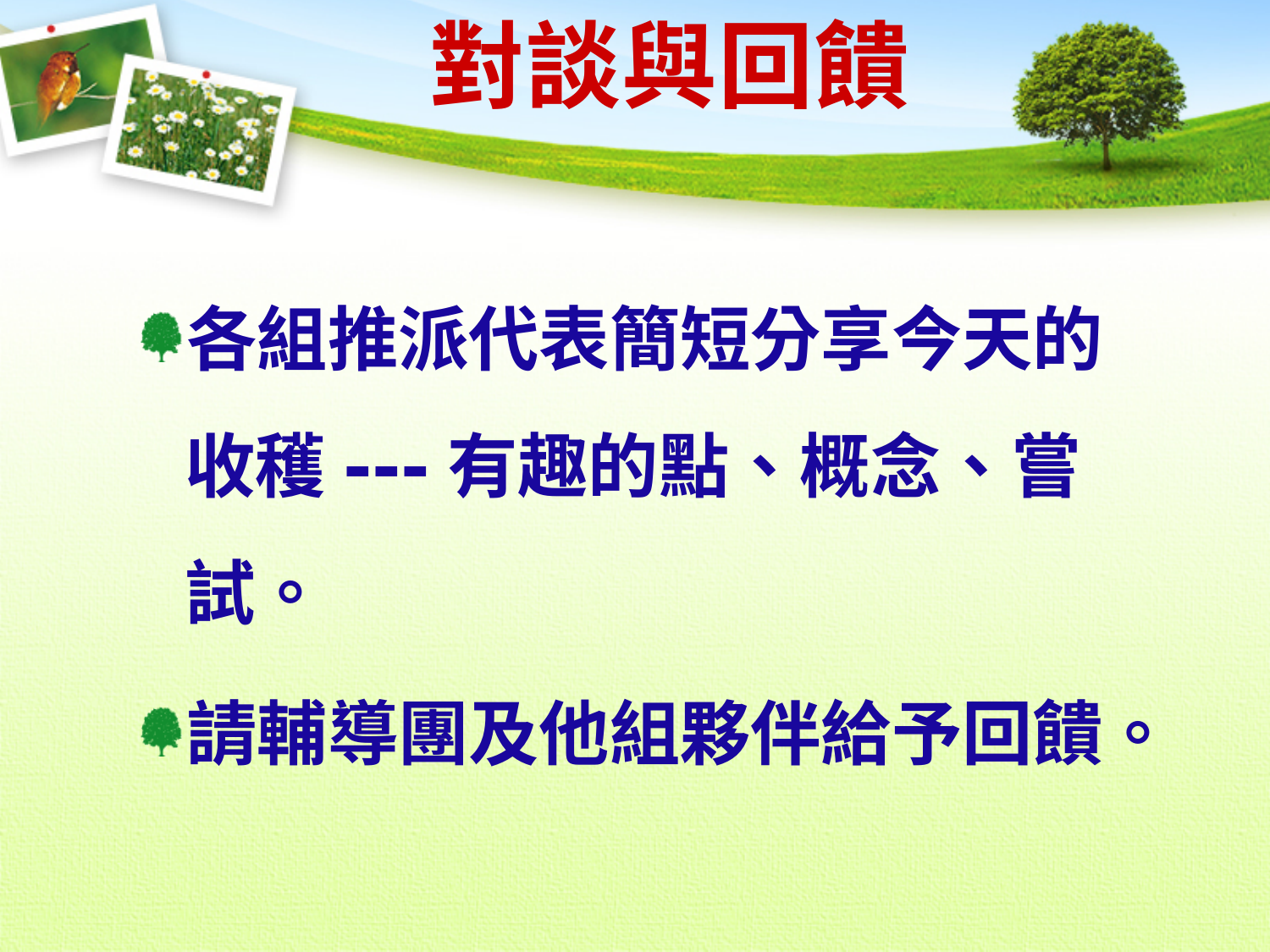

對談與回饋
各組推派代表簡短分享今天的收穫---有趣的點、概念、嘗試。
請輔導團及他組夥伴給予回饋。